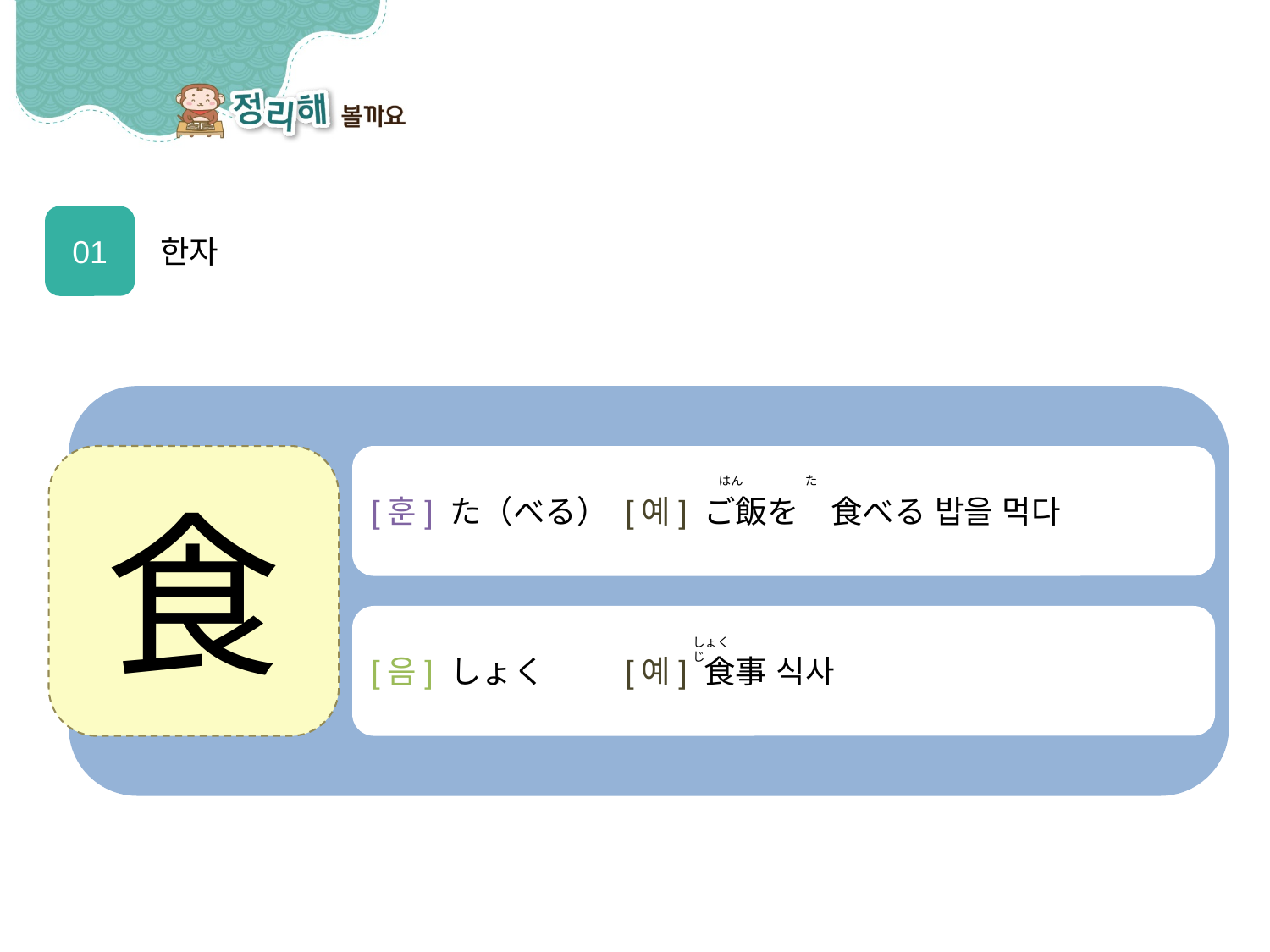

01
한자

食
[훈] た（べる）	[예] ご飯を　食べる 밥을 먹다
はん
た
[음] しょく	[예] 食事 식사
しょく　じ